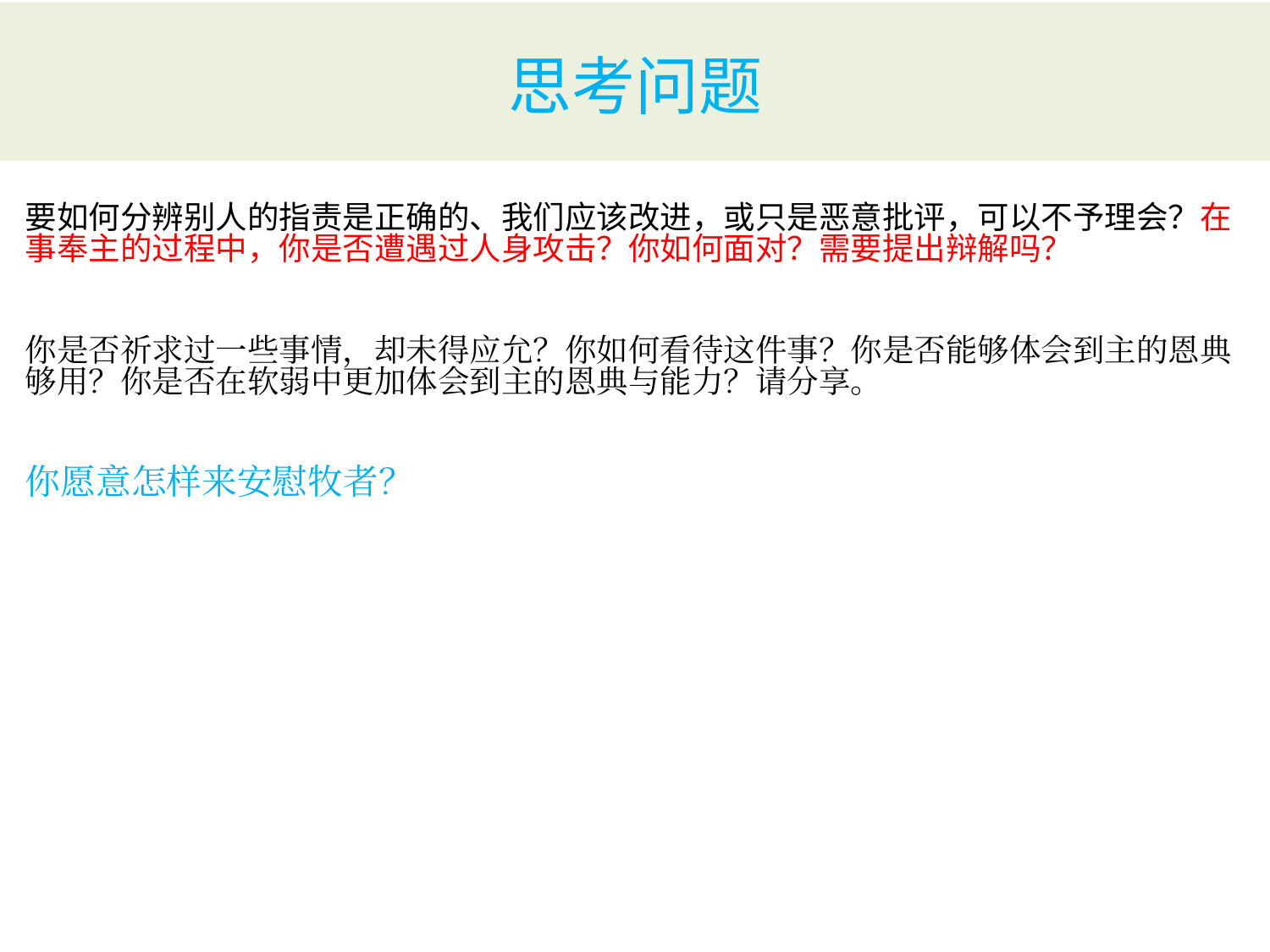

# 思考问题
要如何分辨别人的指责是正确的、我们应该改进，或只是恶意批评，可以不予理会？在事奉主的过程中，你是否遭遇过人身攻击？你如何面对？需要提出辩解吗？

你是否祈求过一些事情，却未得应允？你如何看待这件事？你是否能够体会到主的恩典够用？你是否在软弱中更加体会到主的恩典与能力？请分享。

你愿意怎样来安慰牧者？